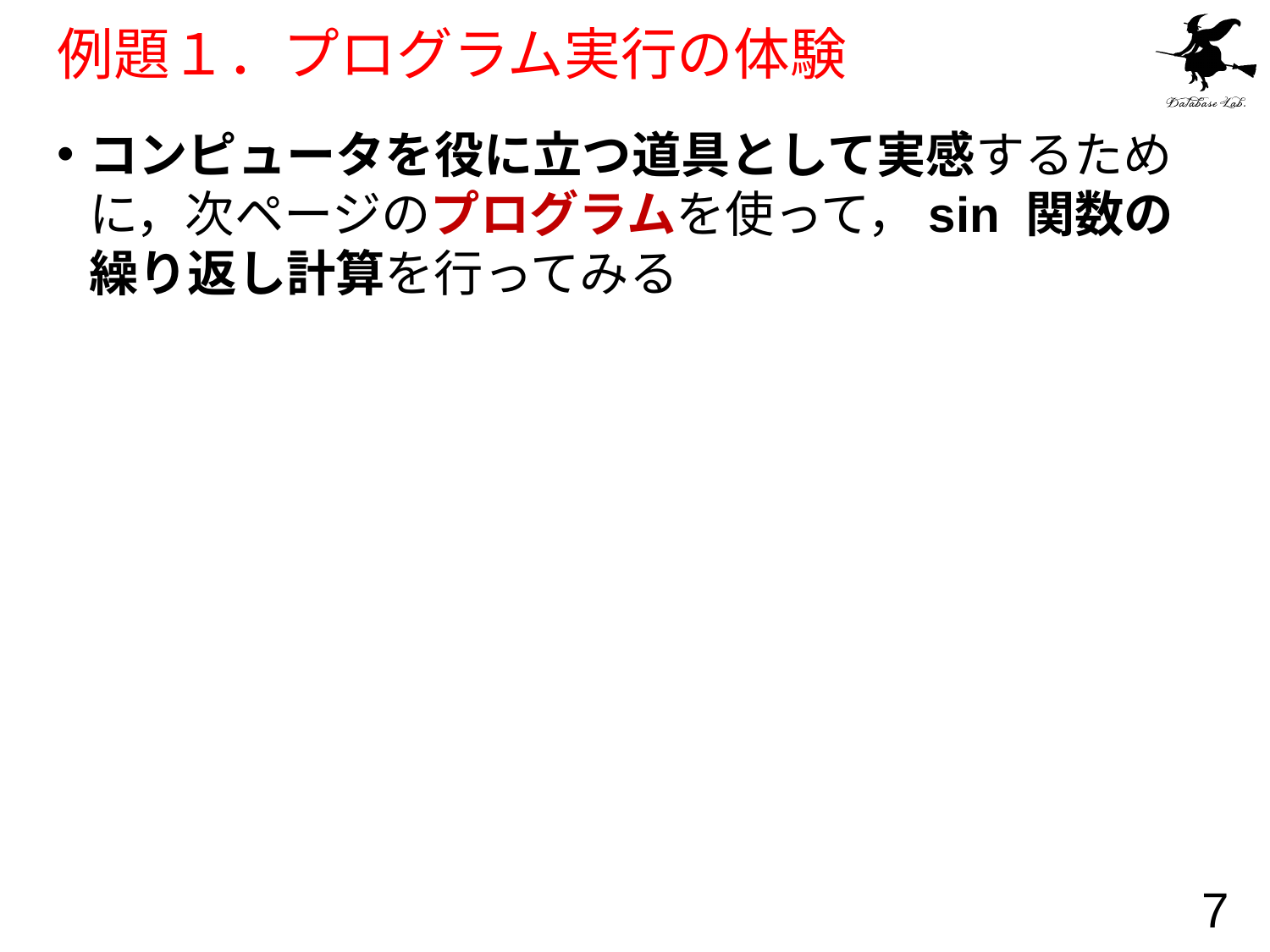

# 例題１．プログラム実行の体験
コンピュータを役に立つ道具として実感するために，次ページのプログラムを使って，sin 関数の繰り返し計算を行ってみる

7